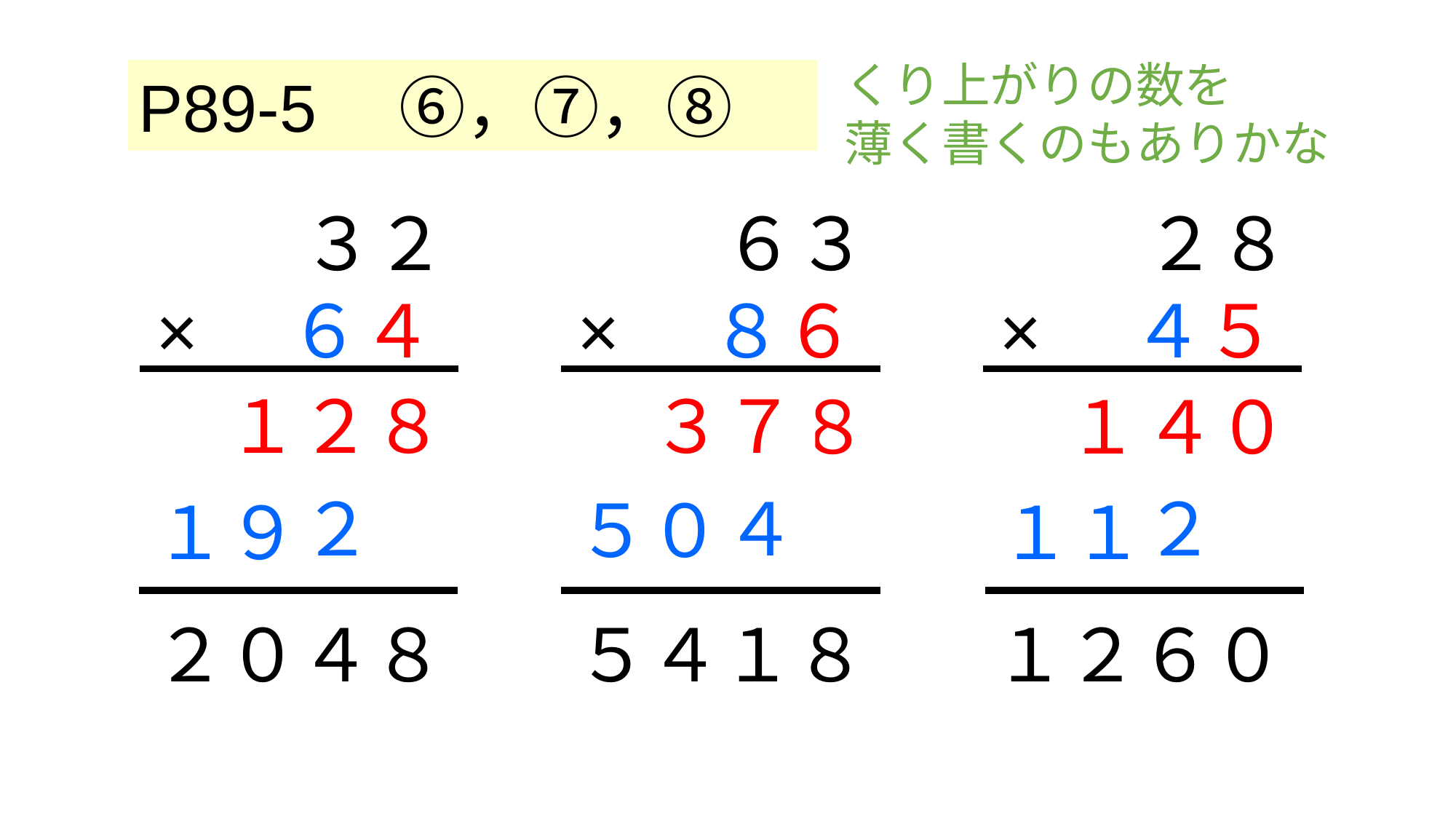

くり上がりの数を
薄く書くのもありかな
P89-5　⑥，⑦，⑧
　　３２×　６４
　　６３×　８６
　　２８×　４５
１２８
３７
１８
１
４０
１２
２４
３２
５０
１１
１９
２０４８
５４１８
１２６０